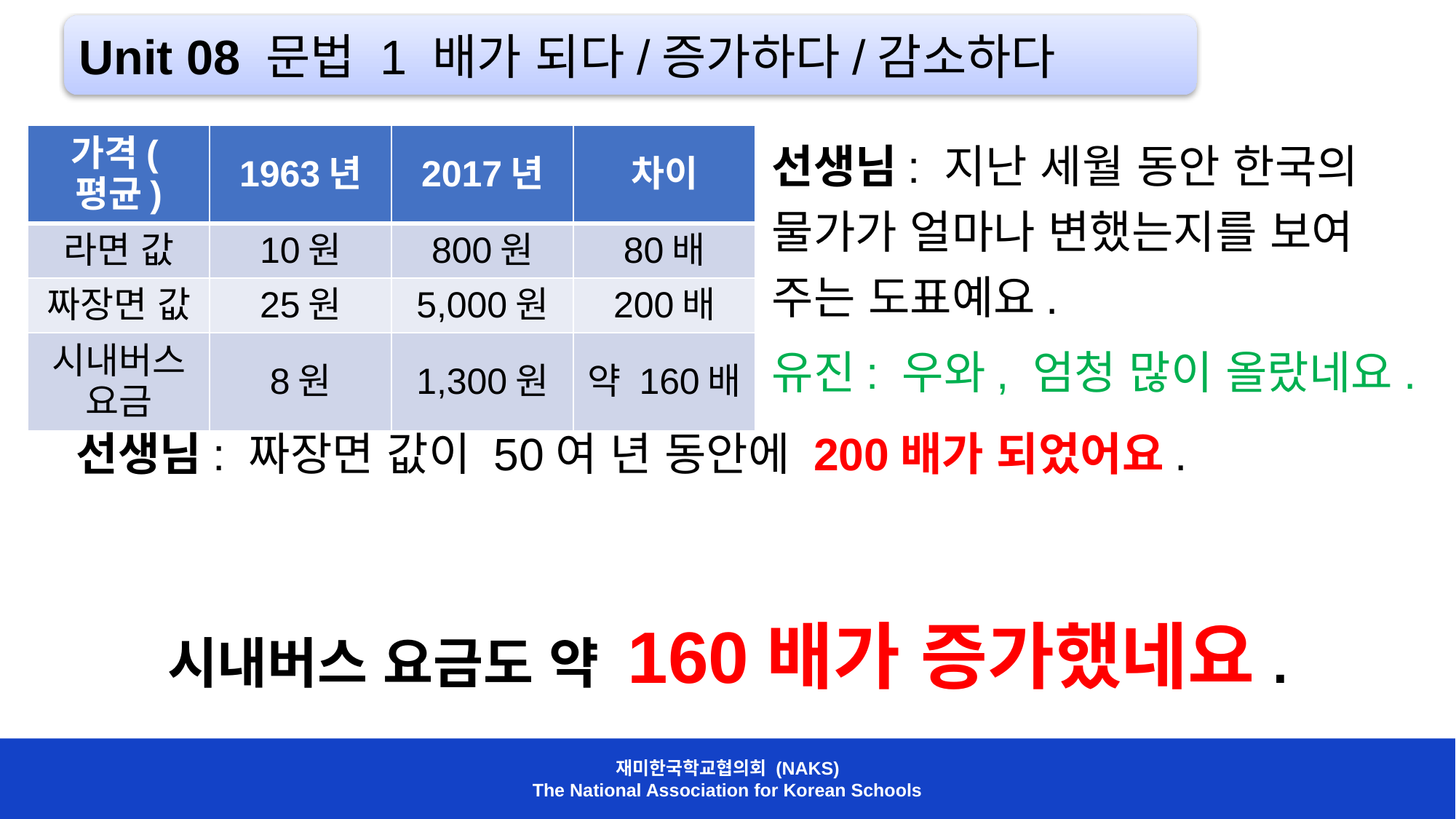

Unit 08 문법 1 배가 되다/증가하다/감소하다
선생님: 지난 세월 동안 한국의 물가가 얼마나 변했는지를 보여 주는 도표예요.
| 가격(평균) | 1963년 | 2017년 | 차이 |
| --- | --- | --- | --- |
| 라면 값 | 10원 | 800원 | 80배 |
| 짜장면 값 | 25원 | 5,000원 | 200배 |
| 시내버스 요금 | 8원 | 1,300원 | 약 160배 |
유진: 우와, 엄청 많이 올랐네요.
선생님: 짜장면 값이 50여 년 동안에 200배가 되었어요.
시내버스 요금도 약 160배가 증가했네요.
재미한국학교협의회 (NAKS)
The National Association for Korean Schools